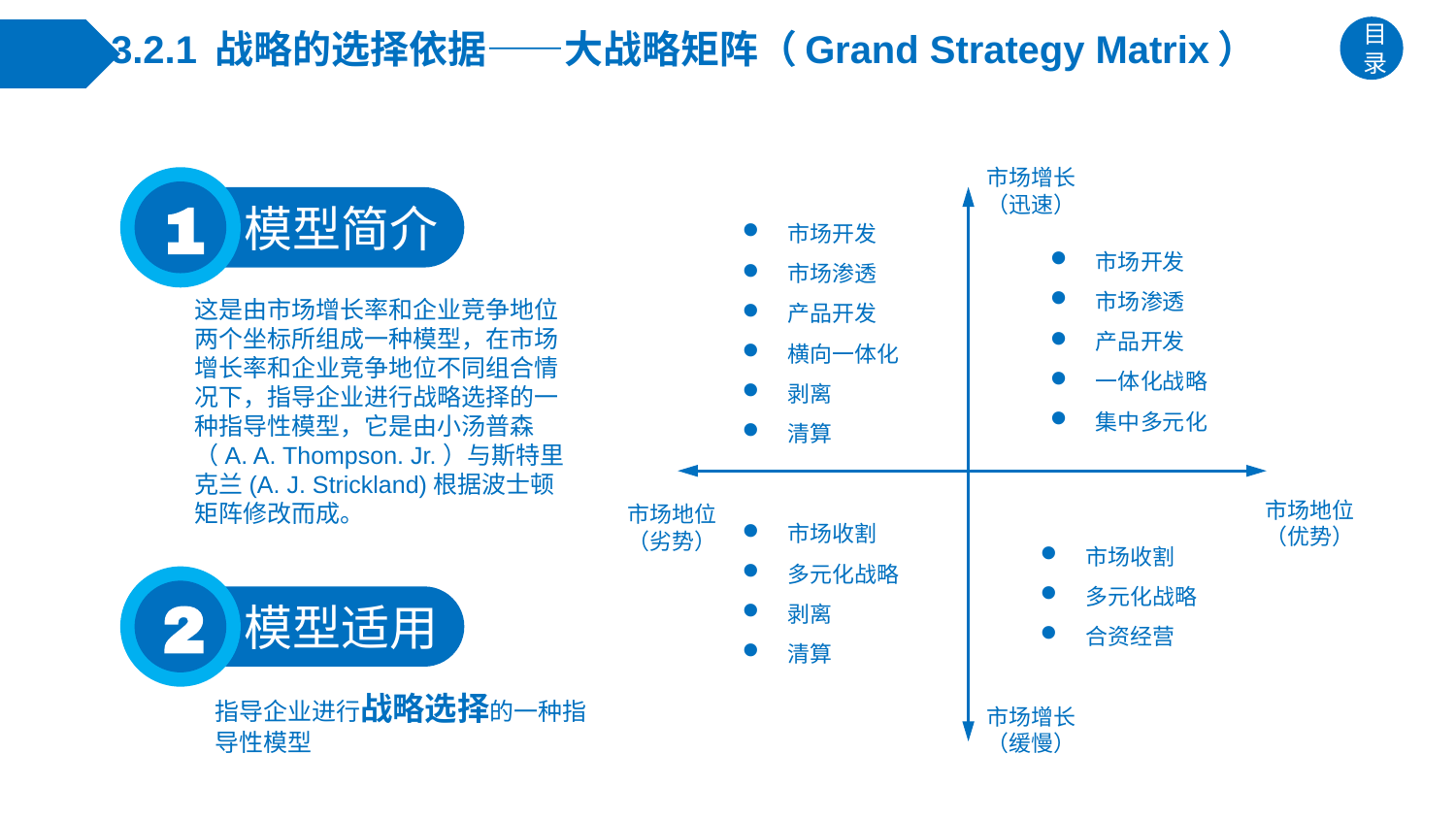

# 3.2.1 战略的选择依据——大战略矩阵（Grand Strategy Matrix）
目录
市场增长
（迅速）
市场地位
（优势）
市场地位
（劣势）
市场增长
（缓慢）

1
模型简介
市场开发
市场渗透
产品开发
横向一体化
剥离
清算
市场开发
市场渗透
产品开发
一体化战略
集中多元化
这是由市场增长率和企业竞争地位两个坐标所组成一种模型，在市场增长率和企业竞争地位不同组合情况下，指导企业进行战略选择的一种指导性模型，它是由小汤普森（A. A. Thompson. Jr.）与斯特里克兰(A. J. Strickland)根据波士顿矩阵修改而成。
市场收割
多元化战略
剥离
清算
市场收割
多元化战略
合资经营

2
模型适用
指导企业进行战略选择的一种指导性模型